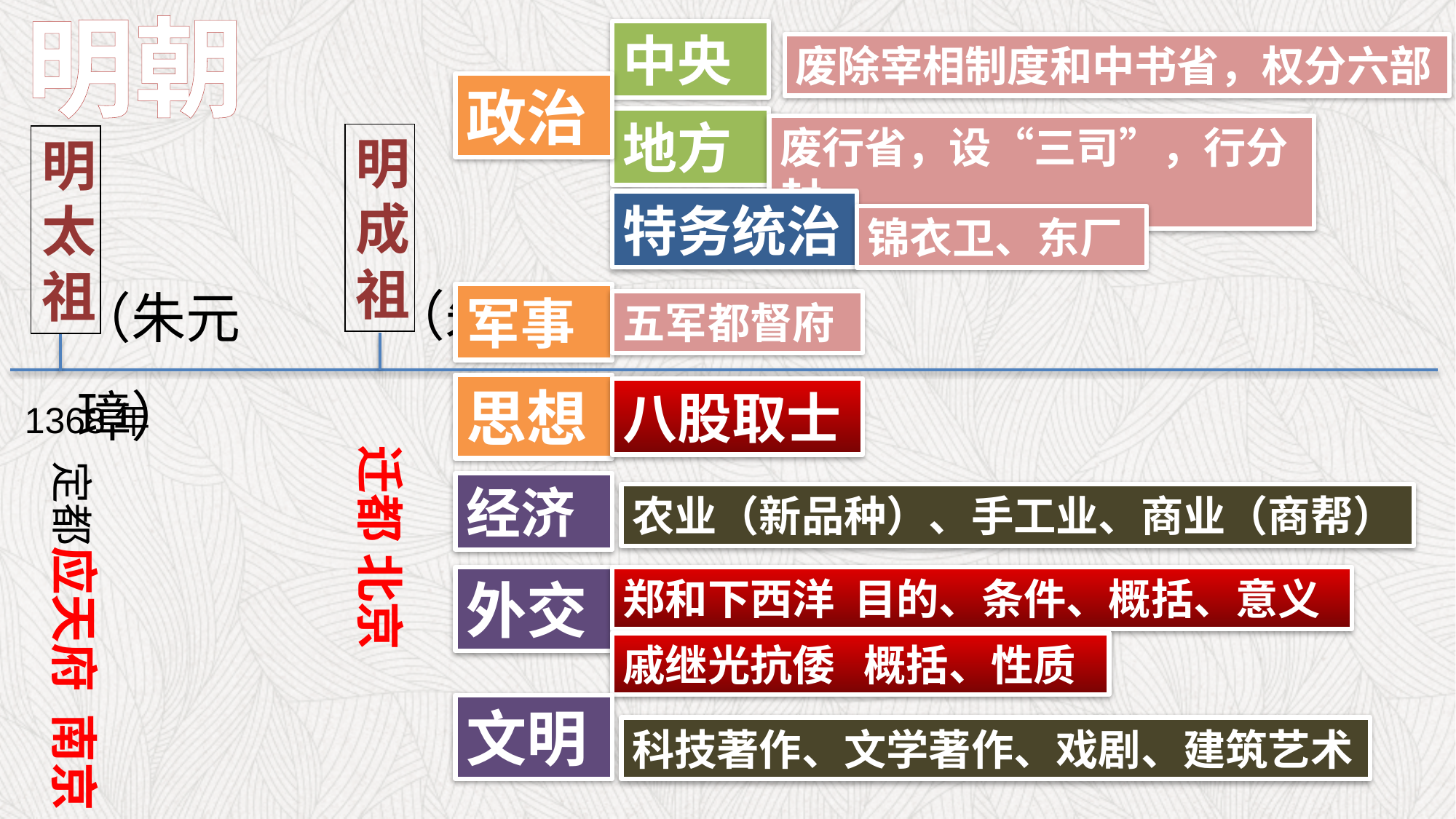

明朝
中央
废除宰相制度和中书省，权分六部
政治
地方
废行省，设“三司”，行分封
明成祖
（朱棣）
明太祖
（朱元璋）
特务统治
锦衣卫、东厂
军事
五军都督府
1368年
思想
八股取士
迁都 北京
定都应天府  南京
经济
农业（新品种）、手工业、商业（商帮）
外交
郑和下西洋  目的、条件、概括、意义
戚继光抗倭   概括、性质
文明
科技著作、文学著作、戏剧、建筑艺术